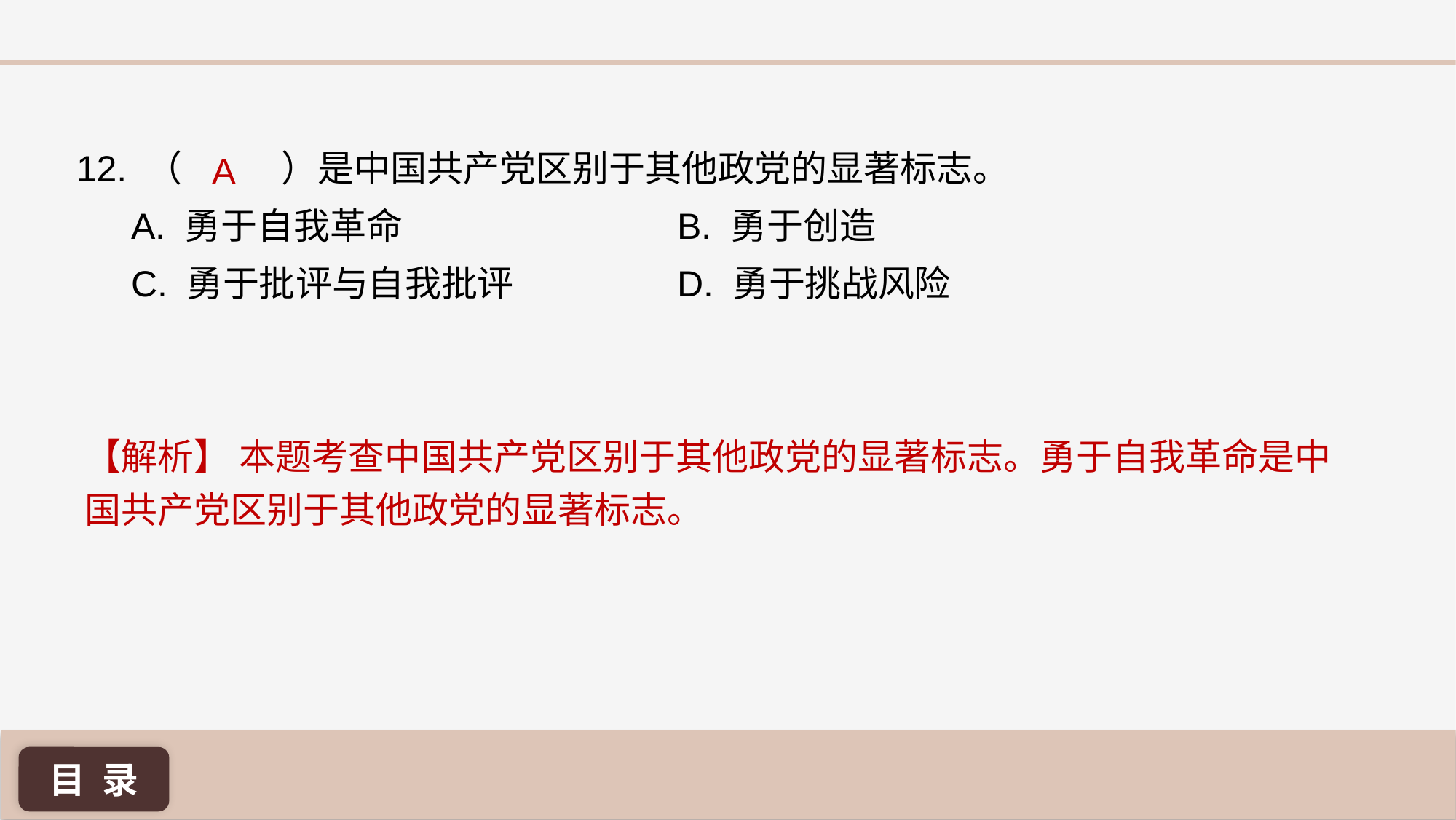

12. （	     ）是中国共产党区别于其他政党的显著标志。
A. 勇于自我革命 			B. 勇于创造
 	C. 勇于批评与自我批评 		D. 勇于挑战风险
A
【解析】 本题考查中国共产党区别于其他政党的显著标志。勇于自我革命是中国共产党区别于其他政党的显著标志。